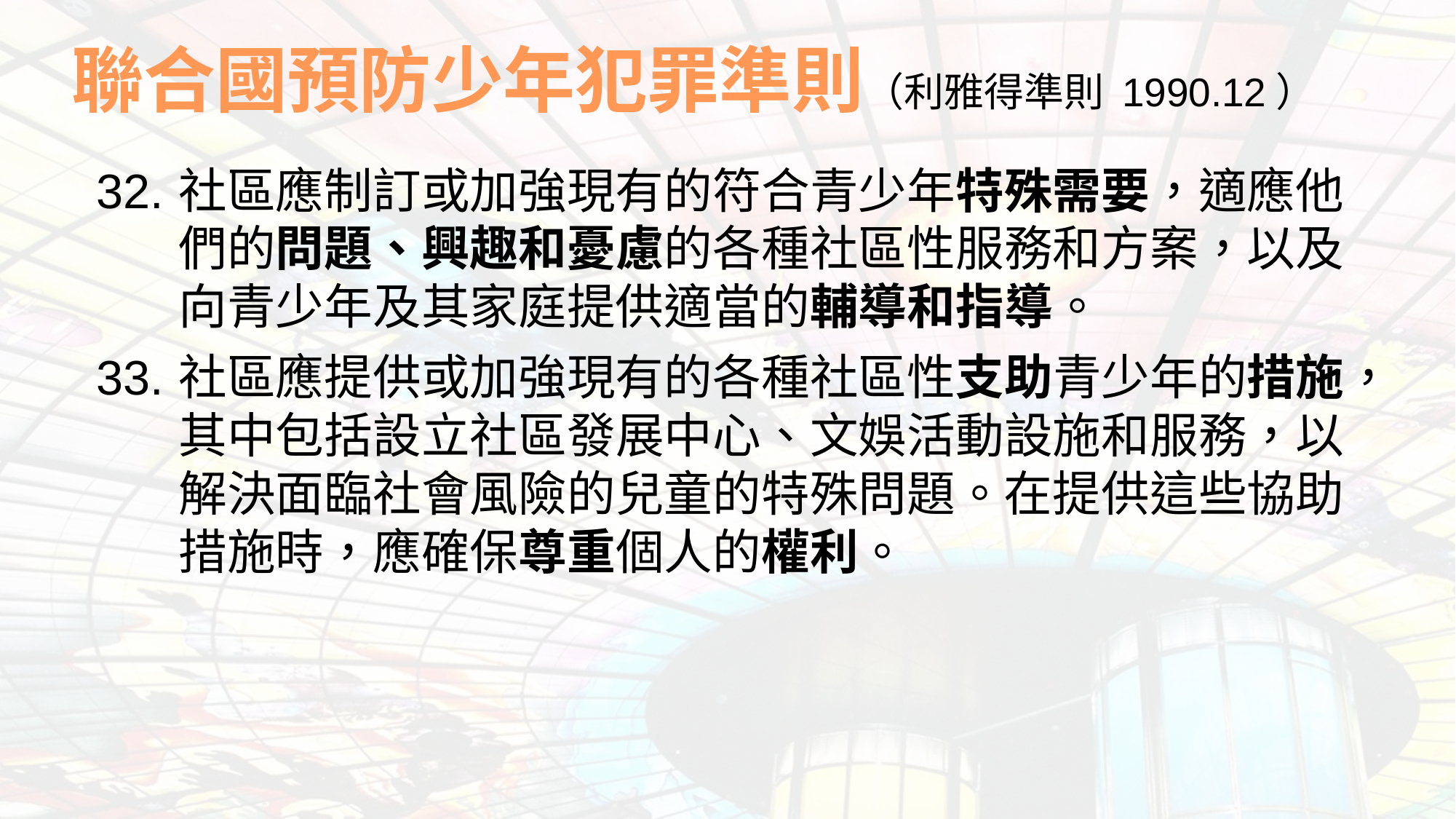

聯合國預防少年犯罪準則（利雅得準則 1990.12）
社區應制訂或加強現有的符合青少年特殊需要，適應他們的問題、興趣和憂慮的各種社區性服務和方案，以及向青少年及其家庭提供適當的輔導和指導。
社區應提供或加強現有的各種社區性支助青少年的措施，其中包括設立社區發展中心、文娛活動設施和服務，以解決面臨社會風險的兒童的特殊問題。在提供這些協助措施時，應確保尊重個人的權利。